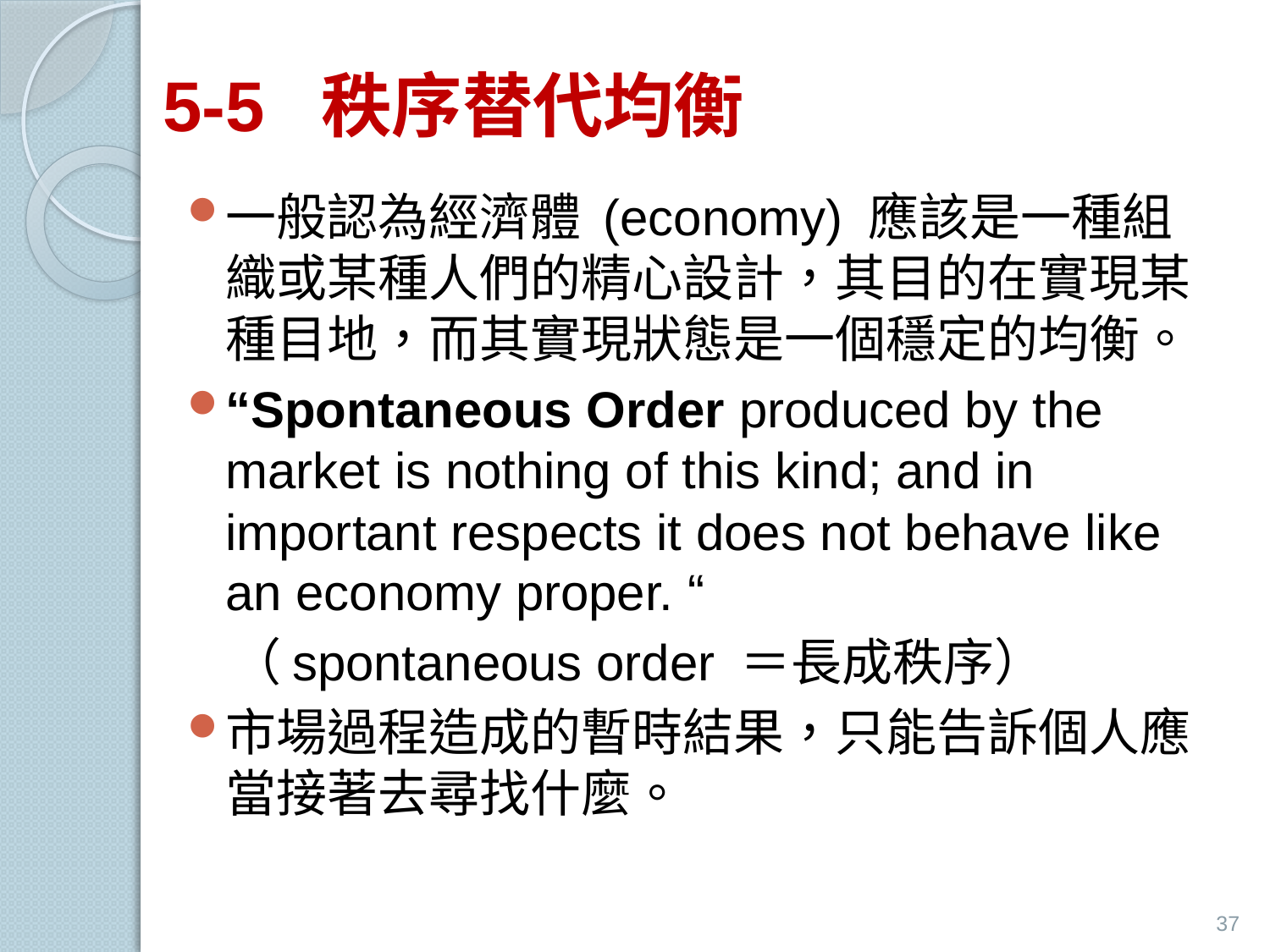

# 5-5  秩序替代均衡
一般認為經濟體 (economy) 應該是一種組織或某種人們的精心設計，其目的在實現某種目地，而其實現狀態是一個穩定的均衡。
“Spontaneous Order produced by the market is nothing of this kind; and in important respects it does not behave like an economy proper. “
（spontaneous order ＝長成秩序）
市場過程造成的暫時結果，只能告訴個人應當接著去尋找什麼。
37